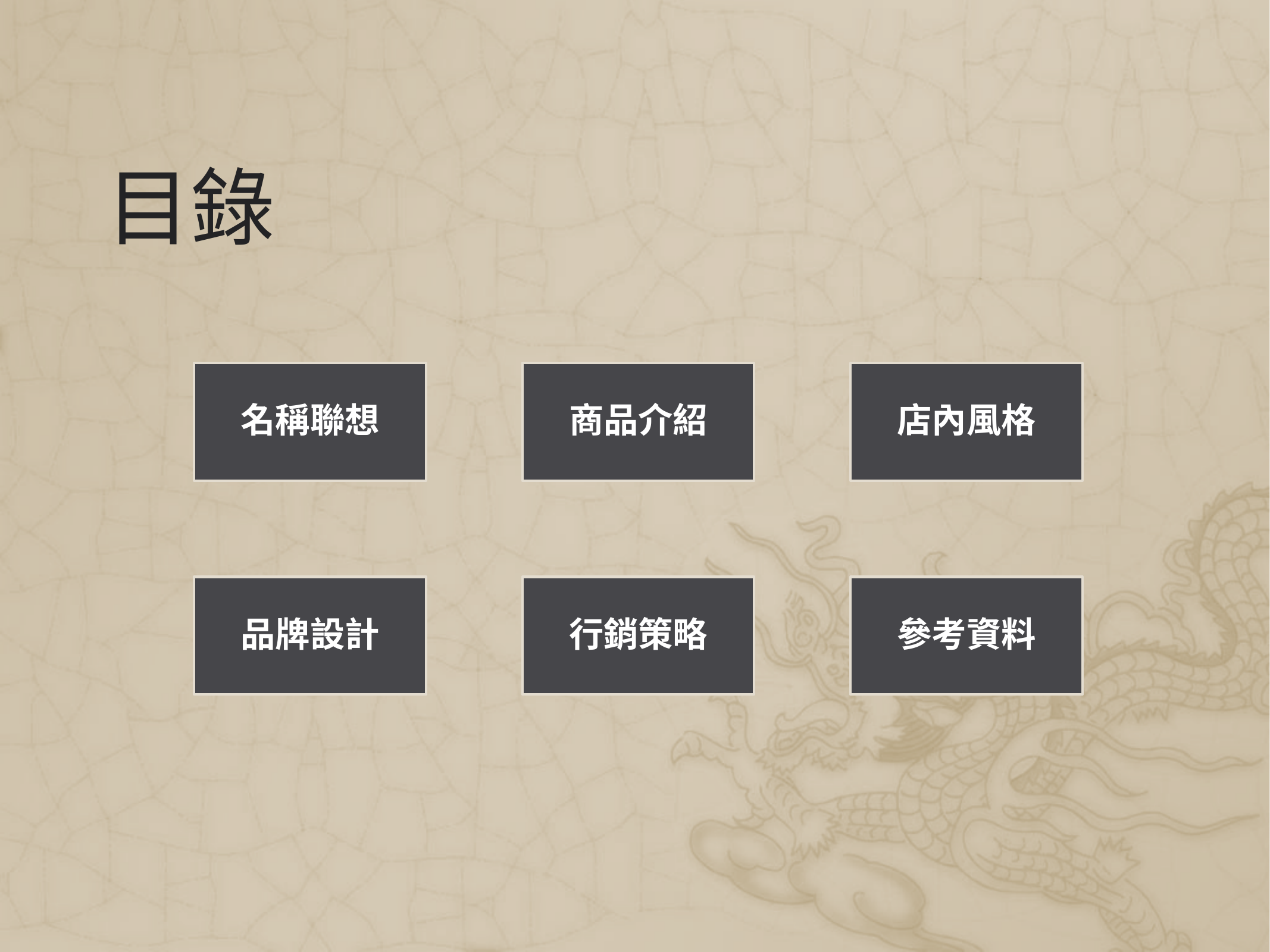

# 目錄
名稱聯想
商品介紹
店內風格
品牌設計
行銷策略
參考資料